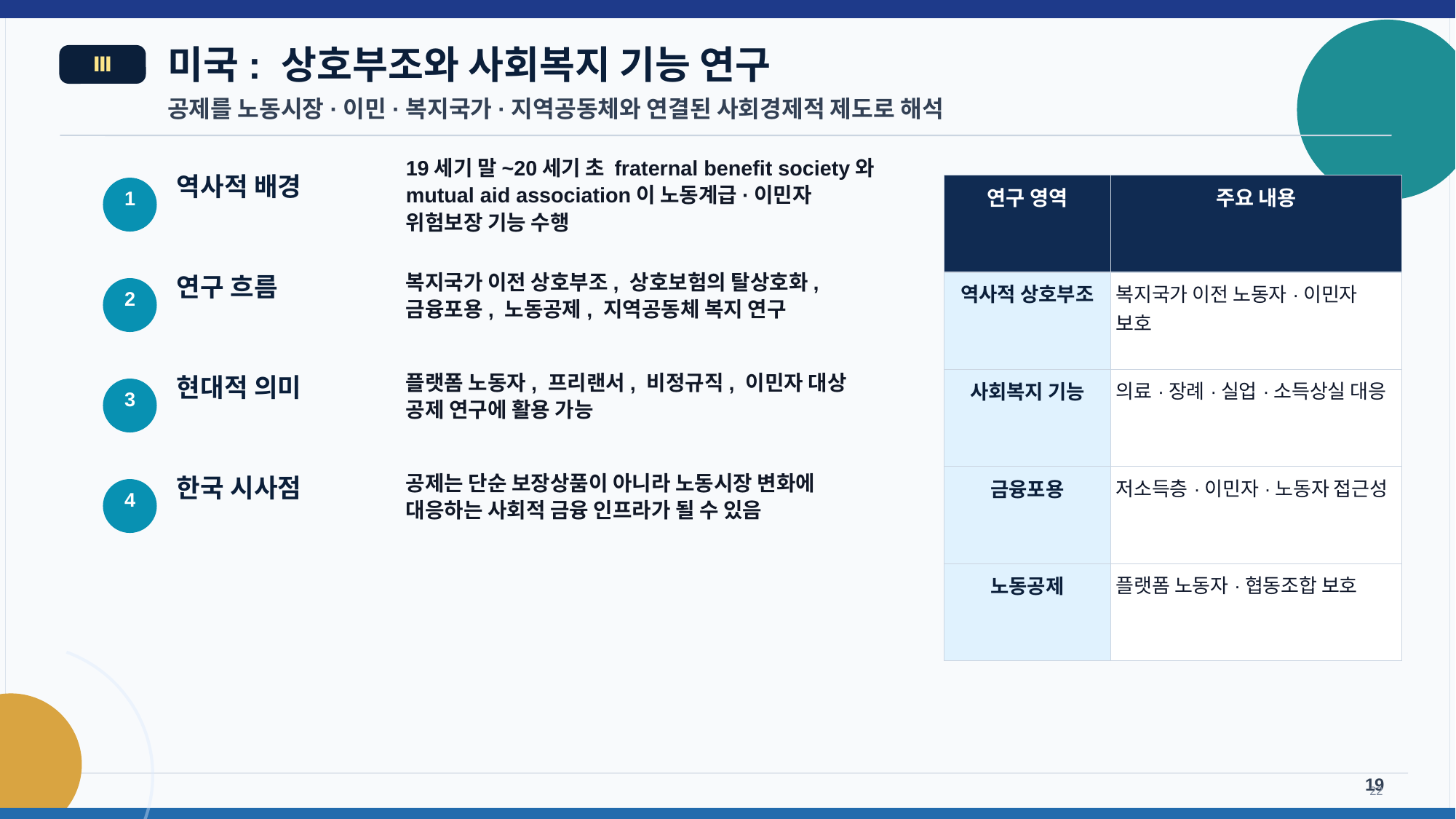

미국: 상호부조와 사회복지 기능 연구

Ⅲ
공제를 노동시장·이민·복지국가·지역공동체와 연결된 사회경제적 제도로 해석

19세기 말~20세기 초 fraternal benefit society와 mutual aid association이 노동계급·이민자 위험보장 기능 수행
역사적 배경
| 연구 영역 | 주요 내용 |
| --- | --- |
| 역사적 상호부조 | 복지국가 이전 노동자·이민자 보호 |
| 사회복지 기능 | 의료·장례·실업·소득상실 대응 |
| 금융포용 | 저소득층·이민자·노동자 접근성 |
| 노동공제 | 플랫폼 노동자·협동조합 보호 |

1
복지국가 이전 상호부조, 상호보험의 탈상호화, 금융포용, 노동공제, 지역공동체 복지 연구
연구 흐름

2
플랫폼 노동자, 프리랜서, 비정규직, 이민자 대상 공제 연구에 활용 가능
현대적 의미

3
공제는 단순 보장상품이 아니라 노동시장 변화에 대응하는 사회적 금융 인프라가 될 수 있음
한국 시사점

4

19
22